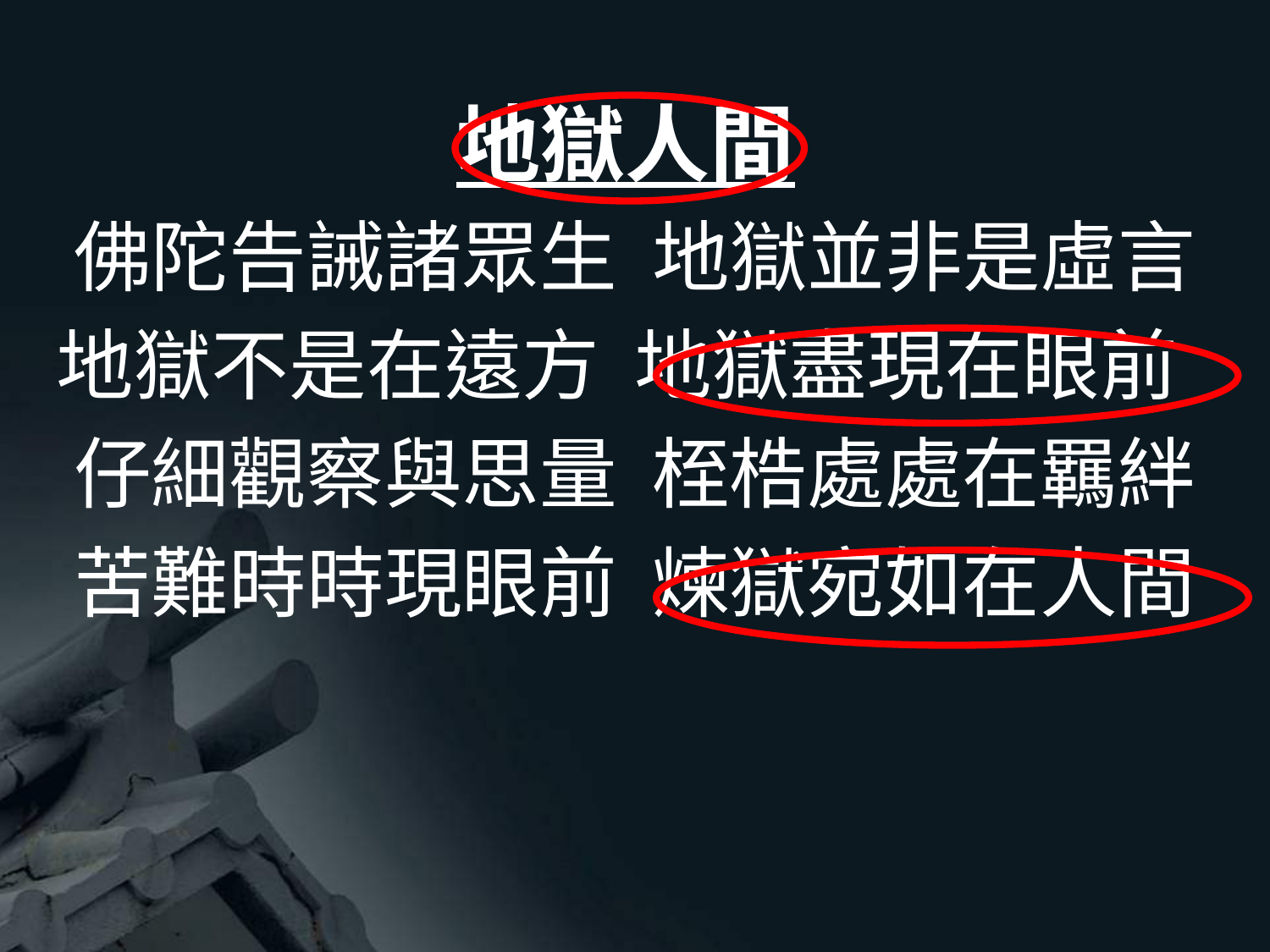

地獄人間
佛陀告誡諸眾生  地獄並非是虛言
地獄不是在遠方  地獄盡現在眼前
仔細觀察與思量  桎梏處處在羈絆
苦難時時現眼前  煉獄宛如在人間